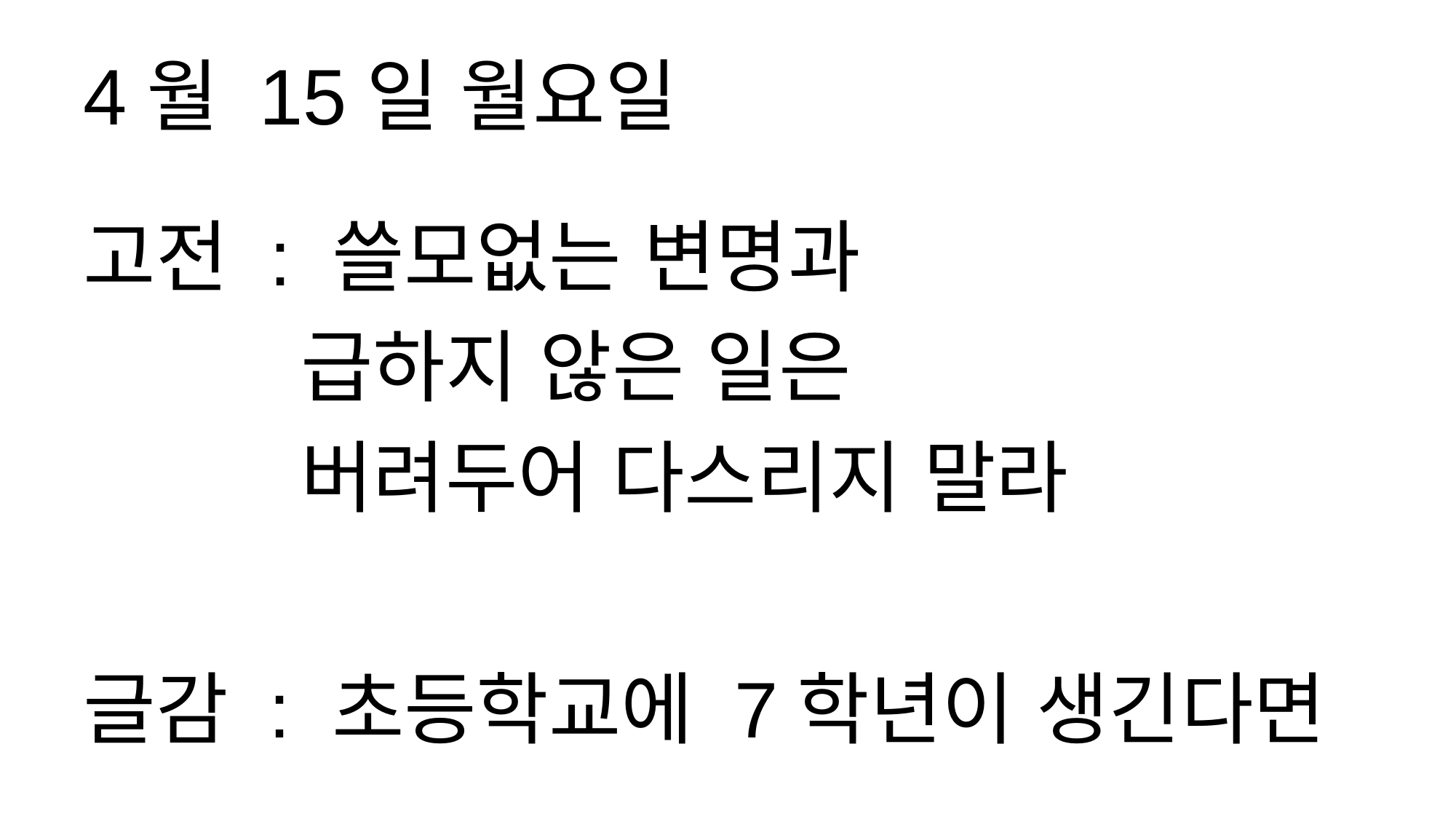

4월 15일 월요일
고전 : 쓸모없는 변명과
         급하지 않은 일은
         버려두어 다스리지 말라
글감 : 초등학교에 7학년이 생긴다면